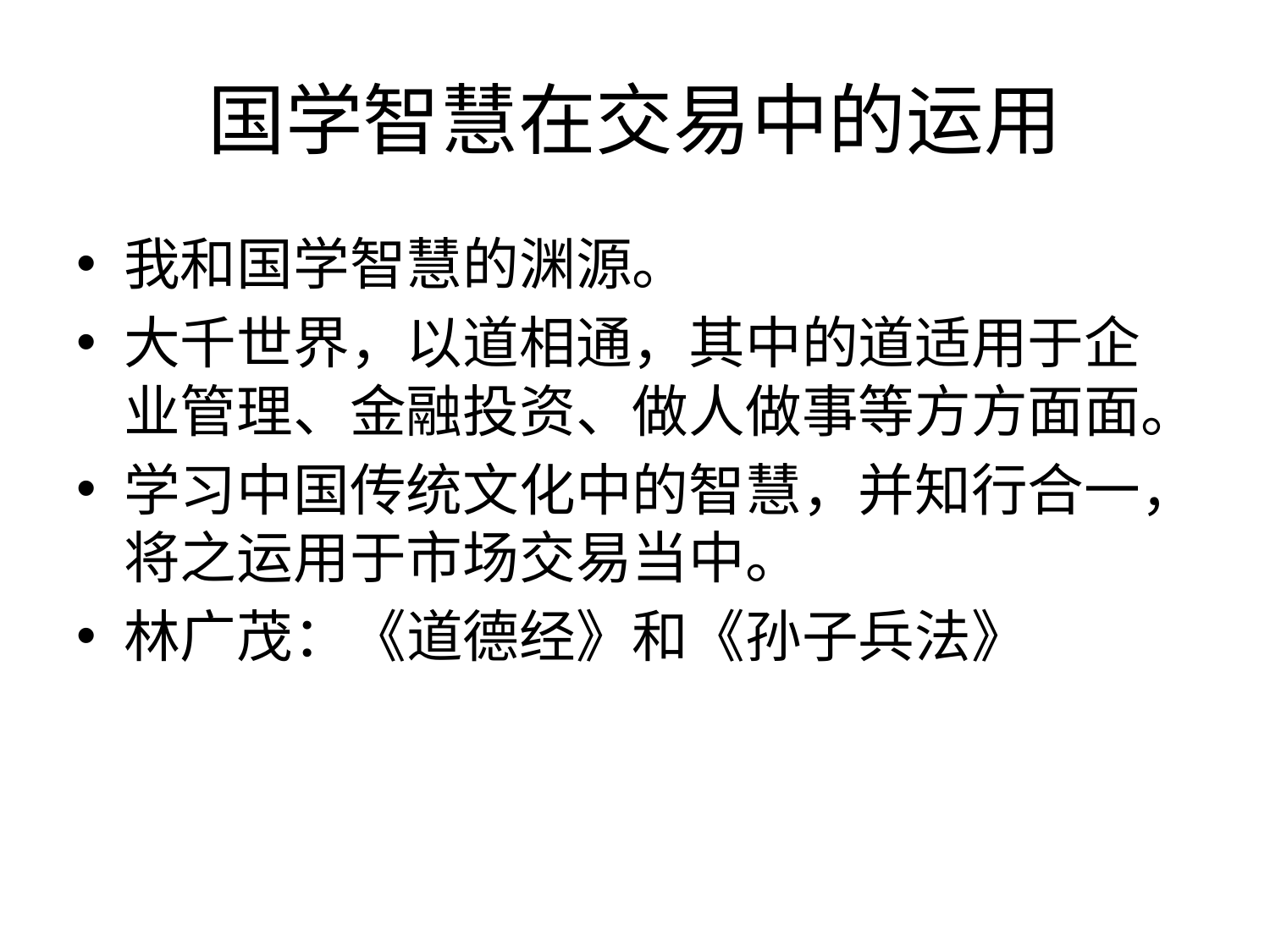

# 国学智慧在交易中的运用
我和国学智慧的渊源。
大千世界，以道相通，其中的道适用于企业管理、金融投资、做人做事等方方面面。
学习中国传统文化中的智慧，并知行合一，将之运用于市场交易当中。
林广茂：《道德经》和《孙子兵法》